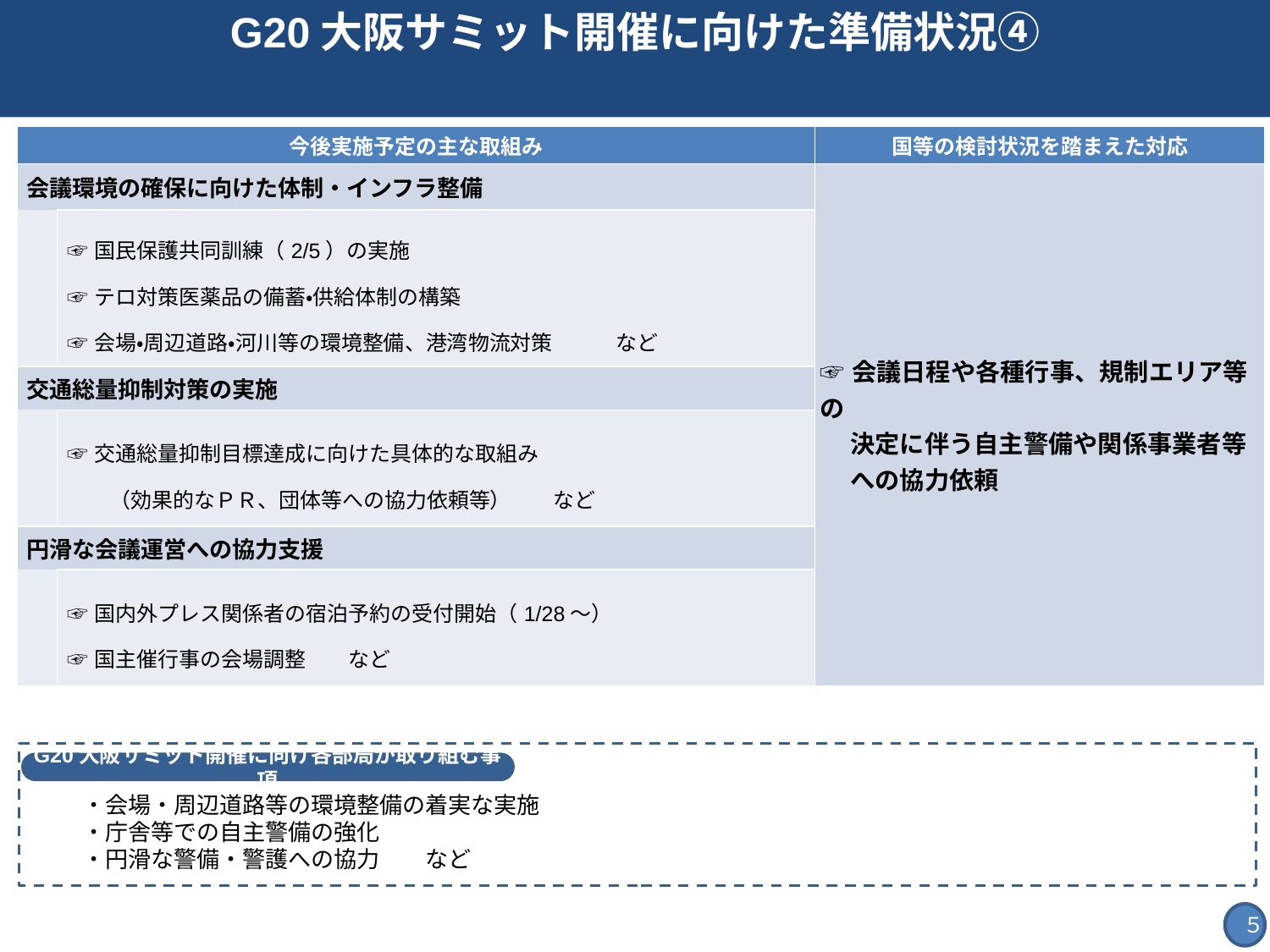

# G20大阪サミット開催に向けた準備状況④
| 今後実施予定の主な取組み |  | 国等の検討状況を踏まえた対応 |
| --- | --- | --- |
| 会議環境の確保に向けた体制・インフラ整備 |  | ☞会議日程や各種行事、規制エリア等の 　 決定に伴う自主警備や関係事業者等 　 への協力依頼 |
|  | ☞国民保護共同訓練（2/5）の実施 ☞テロ対策医薬品の備蓄・供給体制の構築 ☞会場・周辺道路・河川等の環境整備、港湾物流対策　　　など |  |
| 交通総量抑制対策の実施 |  |  |
|  | ☞交通総量抑制目標達成に向けた具体的な取組み 　　（効果的なＰＲ、団体等への協力依頼等）　　など |  |
| 円滑な会議運営への協力支援 |  |  |
|  | ☞国内外プレス関係者の宿泊予約の受付開始（1/28～） ☞国主催行事の会場調整　　など |  |

G20大阪サミット開催に向け各部局が取り組む事項
　　・会場・周辺道路等の環境整備の着実な実施
　　・庁舎等での自主警備の強化
　　・円滑な警備・警護への協力　　など
５